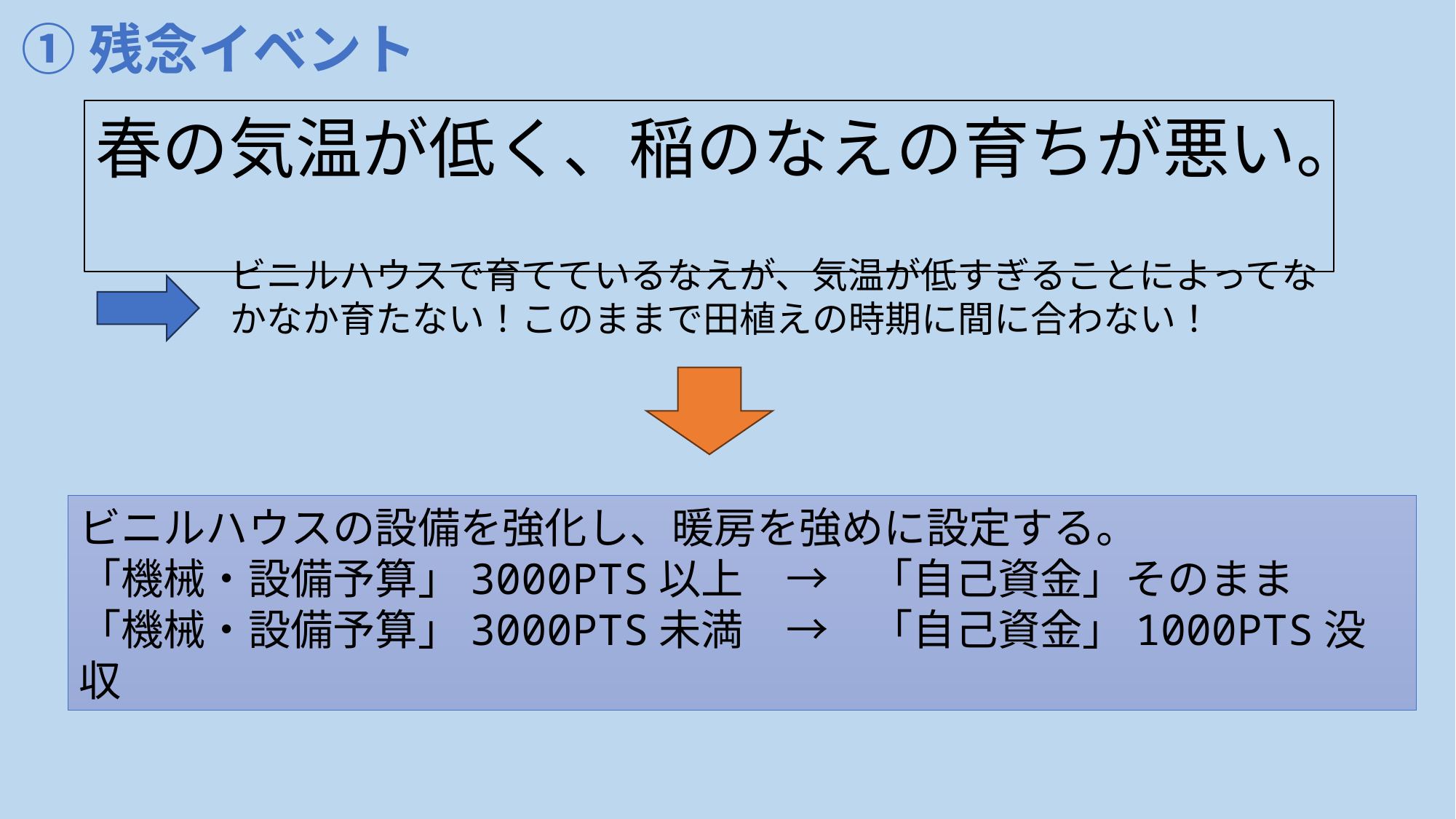

①残念イベント
春の気温が低く、稲のなえの育ちが悪い。
ビニルハウスで育てているなえが、気温が低すぎることによってなかなか育たない！このままで田植えの時期に間に合わない！

ビニルハウスの設備を強化し、暖房を強めに設定する。
「機械・設備予算」3000PTS以上　→　「自己資金」そのまま
「機械・設備予算」3000PTS未満　→　「自己資金」1000PTS没収